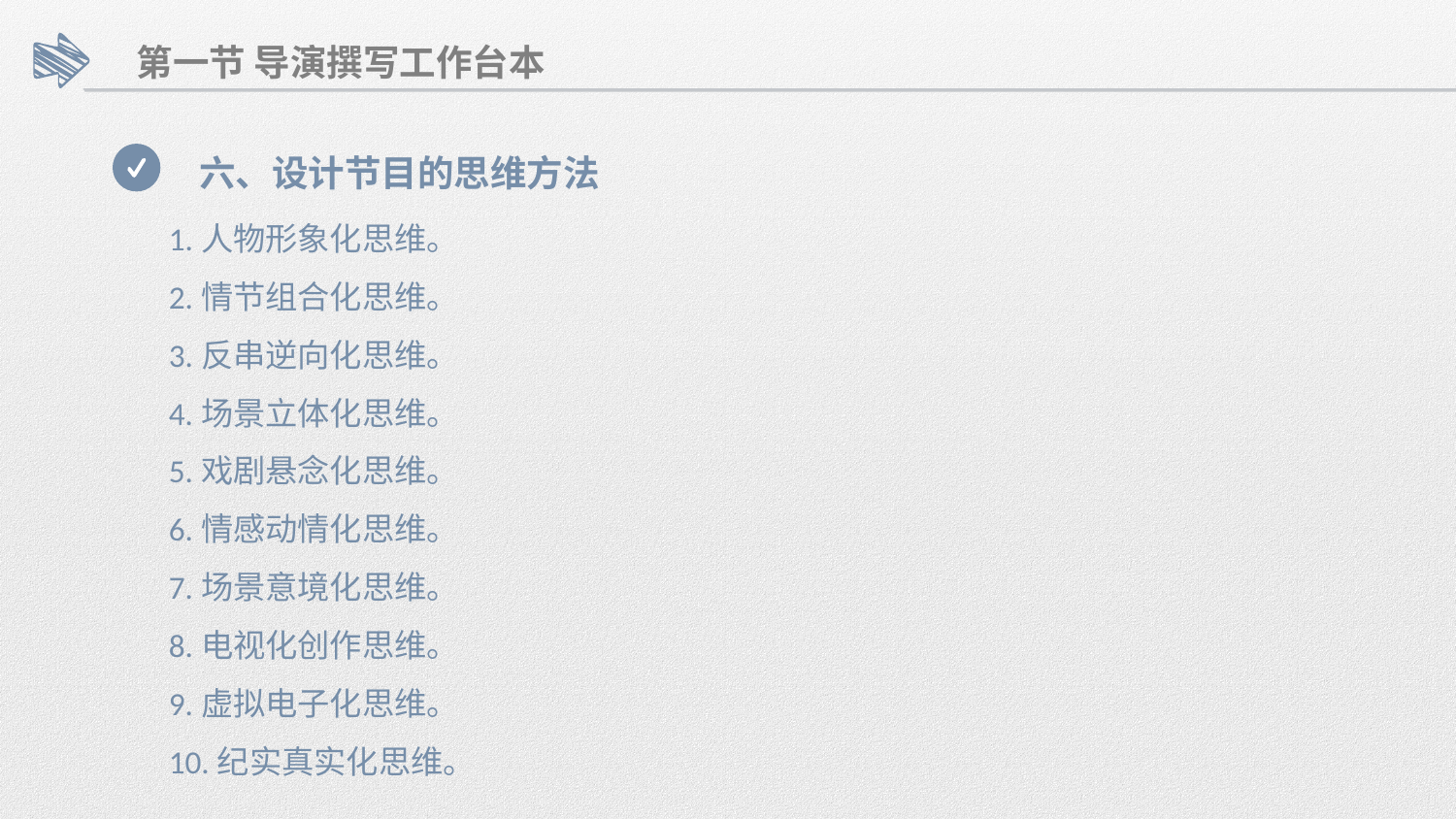

第一节 导演撰写工作台本
六、设计节目的思维方法

1.人物形象化思维。
2.情节组合化思维。
3.反串逆向化思维。
4.场景立体化思维。
5.戏剧悬念化思维。
6.情感动情化思维。
7.场景意境化思维。
8.电视化创作思维。
9.虚拟电子化思维。
10.纪实真实化思维。